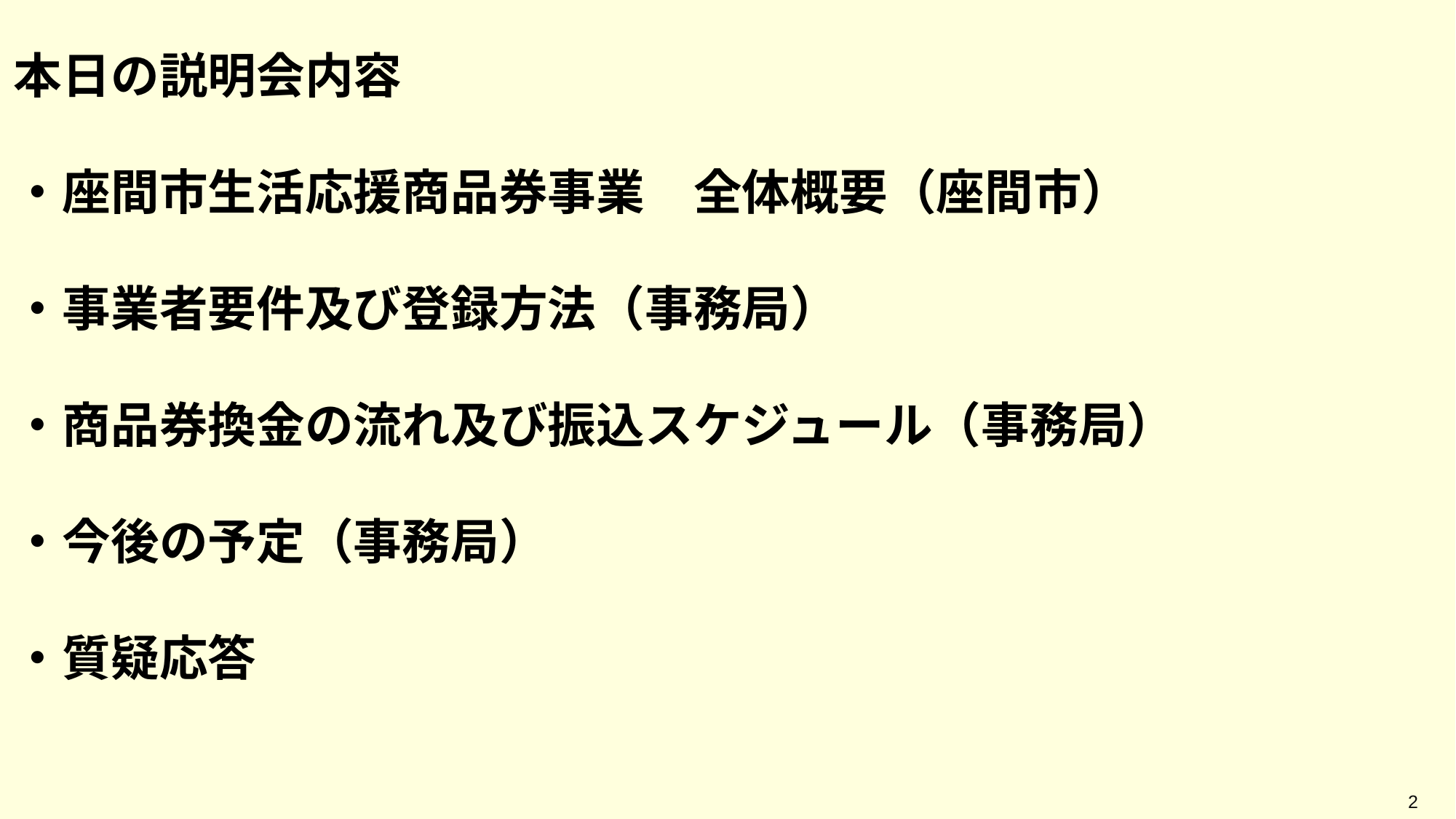

本日の説明会内容

・座間市生活応援商品券事業　全体概要（座間市）

・事業者要件及び登録方法（事務局）

・商品券換金の流れ及び振込スケジュール（事務局）

・今後の予定（事務局）

・質疑応答
2